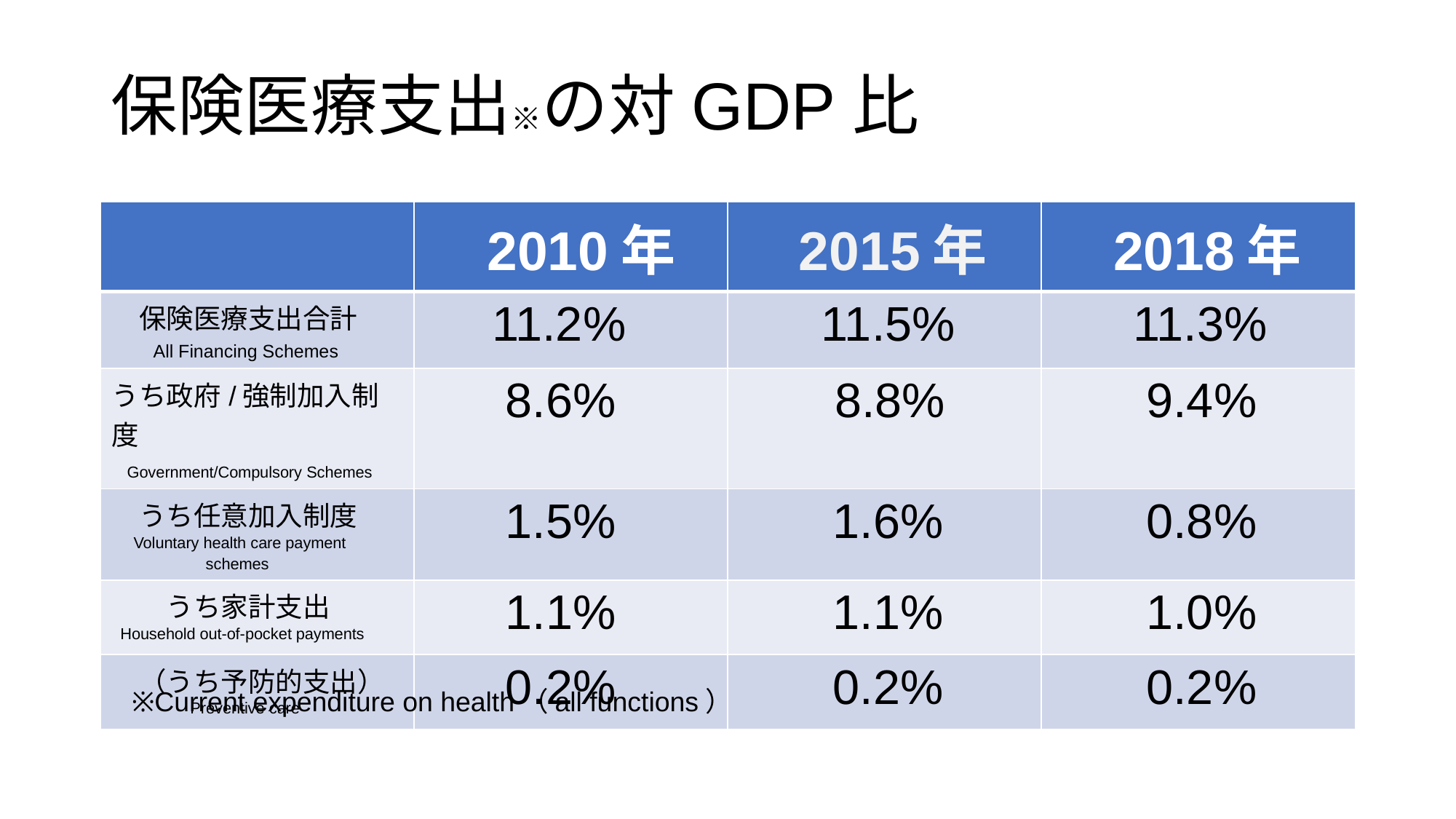

# 保険医療支出※の対GDP比
|  | 2010年 | 2015年 | 2018年 |
| --- | --- | --- | --- |
| 保険医療支出合計 　　All Financing Schemes | 11.2% | 11.5% | 11.3% |
| うち政府/強制加入制度 Government/Compulsory Schemes | 8.6% | 8.8% | 9.4% |
| うち任意加入制度 Voluntary health care payment 　 schemes | 1.5% | 1.6% | 0.8% |
| うち家計支出 Household out-of-pocket payments | 1.1% | 1.1% | 1.0% |
| （うち予防的支出） Preventive care | 0.2% | 0.2% | 0.2% |
※Current expenditure on health（all functions）